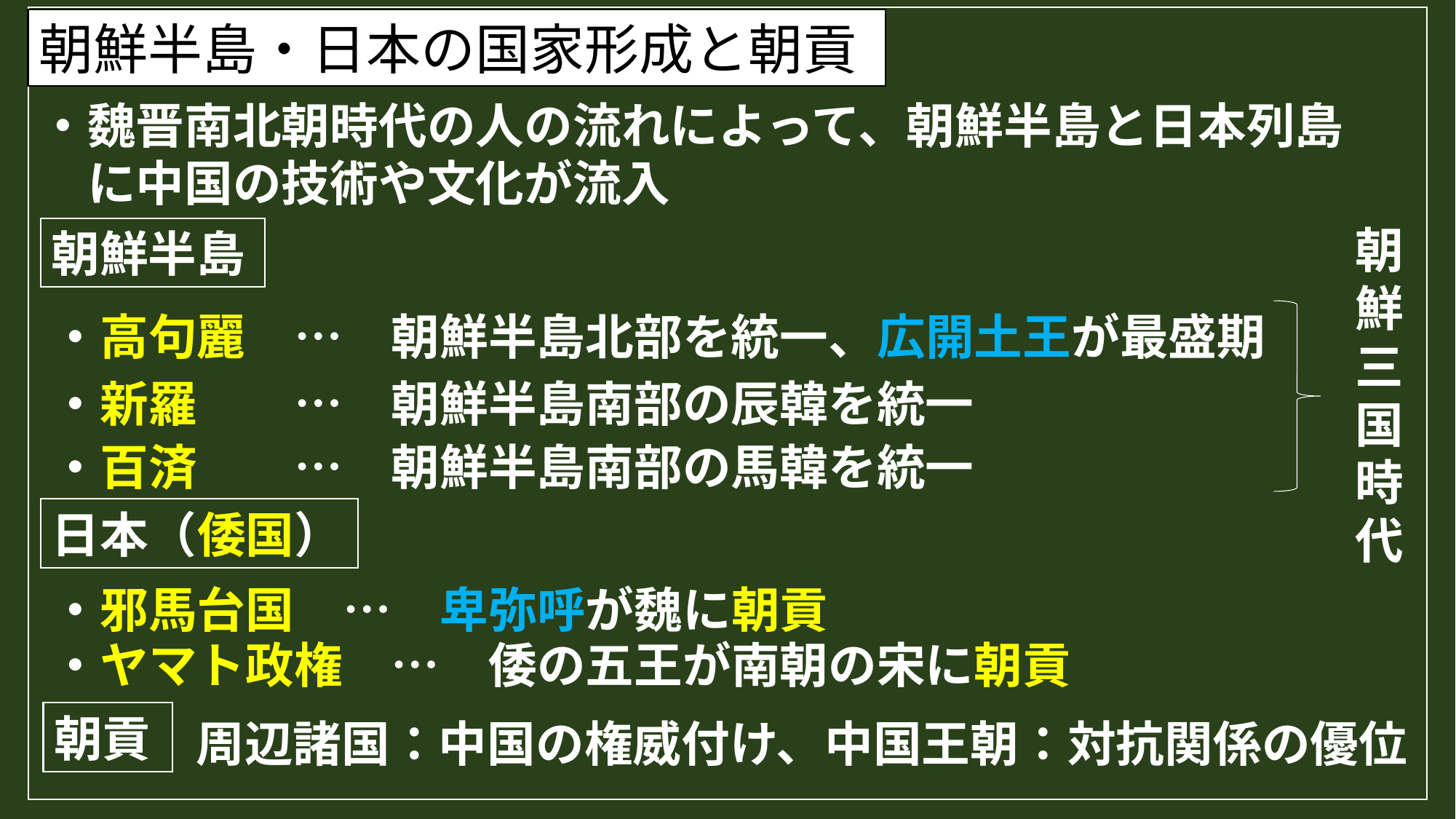

朝鮮半島・日本の国家形成と朝貢
・魏晋南北朝時代の人の流れによって、朝鮮半島と日本列島
　に中国の技術や文化が流入
朝鮮三国時代
朝鮮半島
・高句麗　…　朝鮮半島北部を統一、広開土王が最盛期

・新羅　　…　朝鮮半島南部の辰韓を統一
・百済　　…　朝鮮半島南部の馬韓を統一
日本（倭国）
・邪馬台国　…　卑弥呼が魏に朝貢
・ヤマト政権　…　倭の五王が南朝の宋に朝貢
朝貢
周辺諸国：中国の権威付け、中国王朝：対抗関係の優位